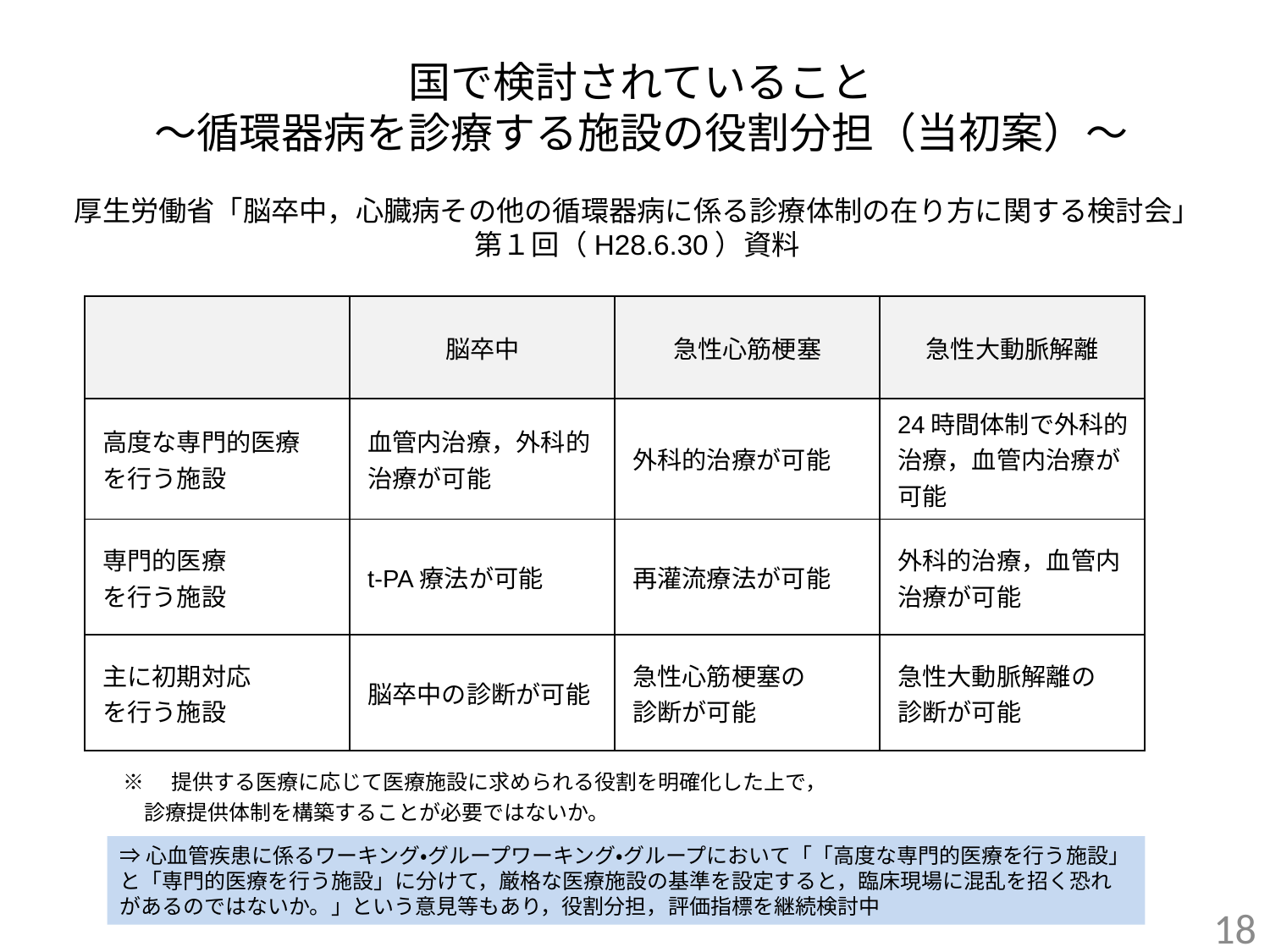

国で検討されていること
～循環器病を診療する施設の役割分担（当初案）～
厚生労働省「脳卒中，心臓病その他の循環器病に係る診療体制の在り方に関する検討会」
第１回（H28.6.30）資料
|  | 脳卒中 | 急性心筋梗塞 | 急性大動脈解離 |
| --- | --- | --- | --- |
| 高度な専門的医療 を行う施設 | 血管内治療，外科的 治療が可能 | 外科的治療が可能 | 24時間体制で外科的治療，血管内治療が 可能 |
| 専門的医療 を行う施設 | t-PA療法が可能 | 再灌流療法が可能 | 外科的治療，血管内 治療が可能 |
| 主に初期対応 を行う施設 | 脳卒中の診断が可能 | 急性心筋梗塞の 診断が可能 | 急性大動脈解離の 診断が可能 |
※　提供する医療に応じて医療施設に求められる役割を明確化した上で，
　診療提供体制を構築することが必要ではないか。
⇒心血管疾患に係るワーキング・グループワーキング・グループにおいて「「高度な専門的医療を行う施設」と「専門的医療を行う施設」に分けて，厳格な医療施設の基準を設定すると，臨床現場に混乱を招く恐れがあるのではないか。」という意見等もあり，役割分担，評価指標を継続検討中
18